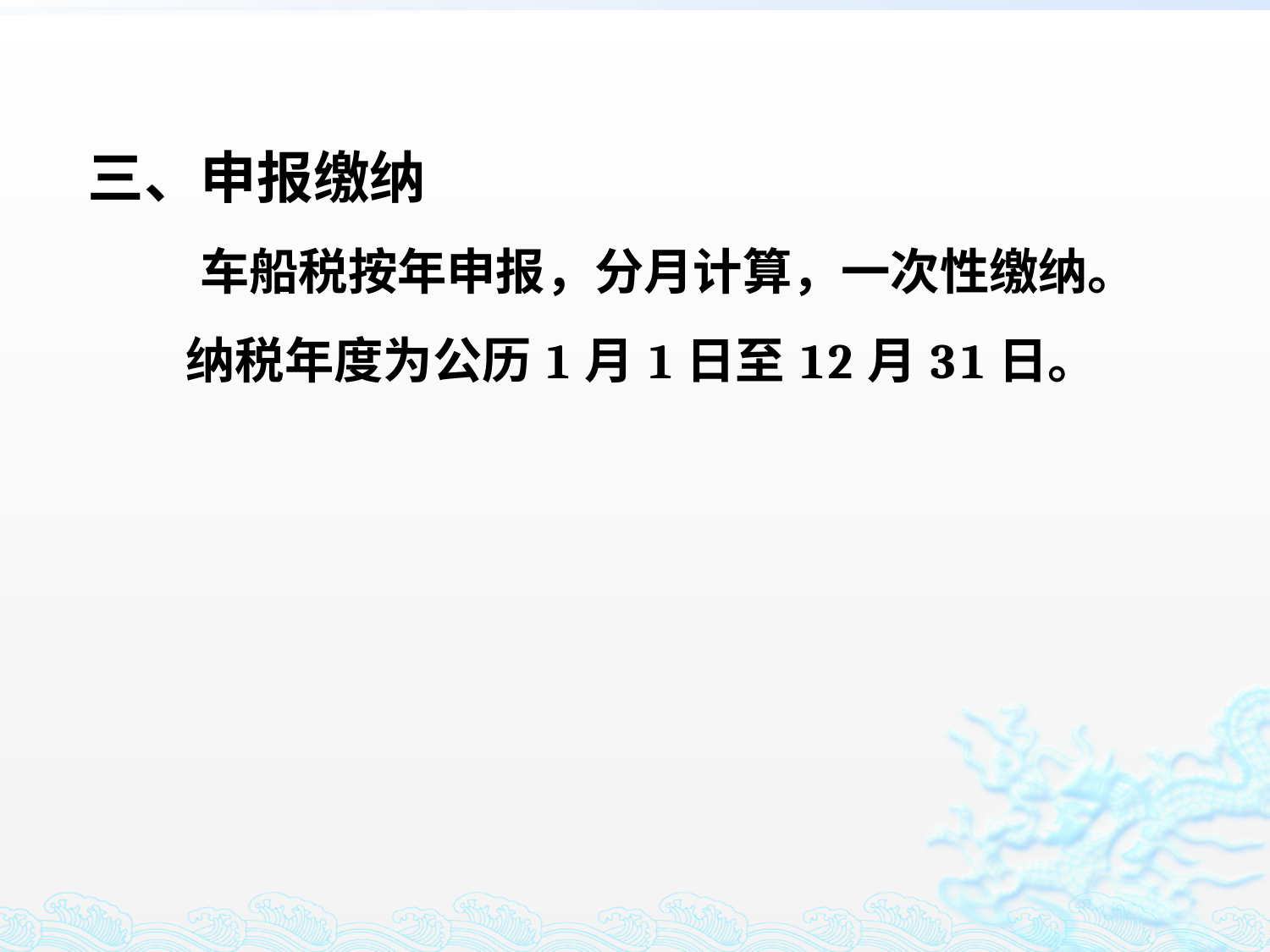

三、申报缴纳
         车船税按年申报，分月计算，一次性缴纳。
　　纳税年度为公历1月1日至12月31日。